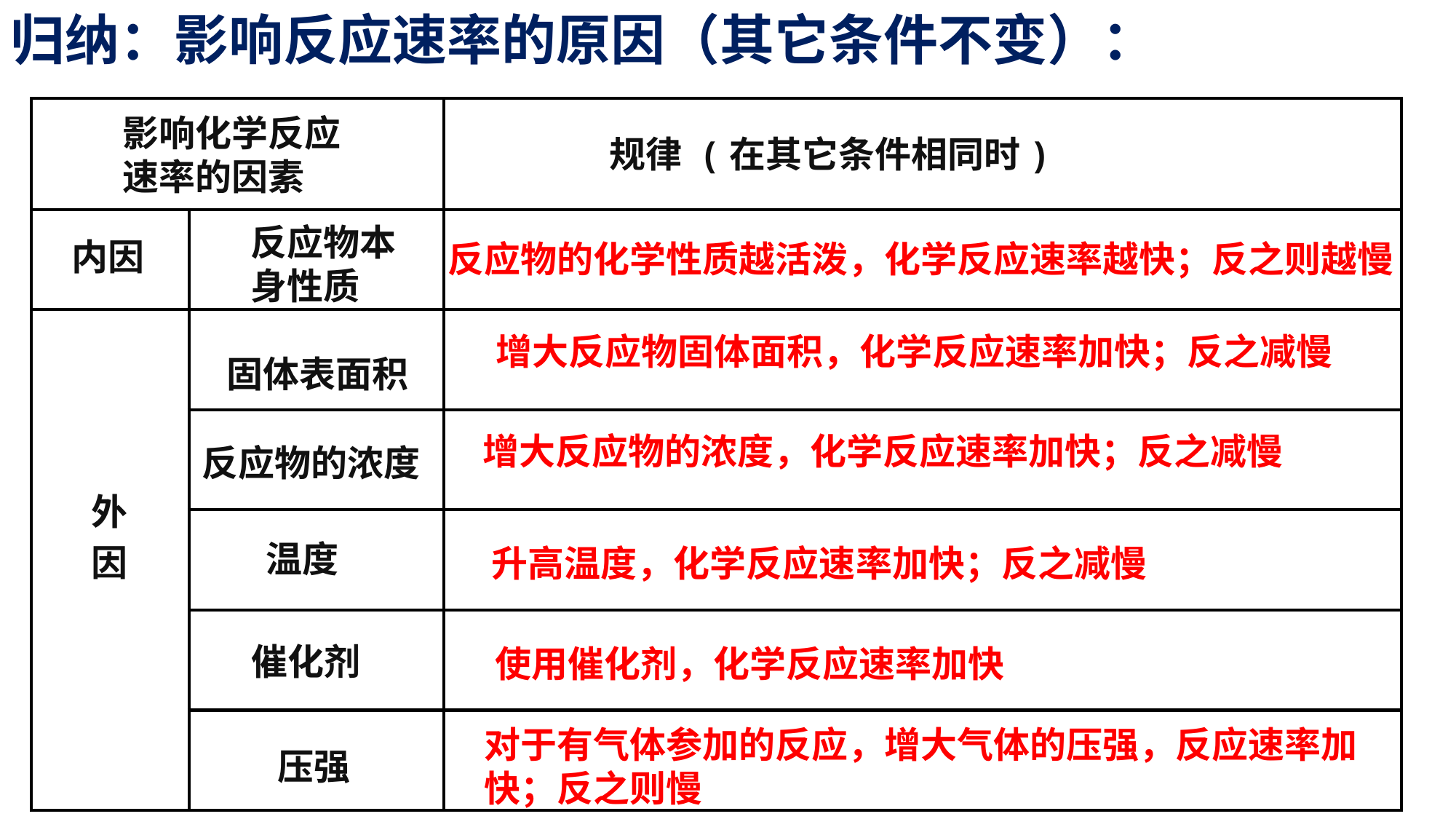

归纳：影响反应速率的原因（其它条件不变）：
规律 (在其它条件相同时)
影响化学反应速率的因素
|  |  |  |
| --- | --- | --- |
|  |  |  |
|  |  |  |
|  |  |  |
|  |  |  |
|  |  |  |
|  |  |  |
 内因
反应物的化学性质越活泼，化学反应速率越快；反之则越慢
反应物本身性质
固体表面积
增大反应物固体面积，化学反应速率加快；反之减慢
反应物的浓度
 外
 因
增大反应物的浓度，化学反应速率加快；反之减慢
温度
升高温度，化学反应速率加快；反之减慢
催化剂
使用催化剂，化学反应速率加快
压强
对于有气体参加的反应，增大气体的压强，反应速率加快；反之则慢